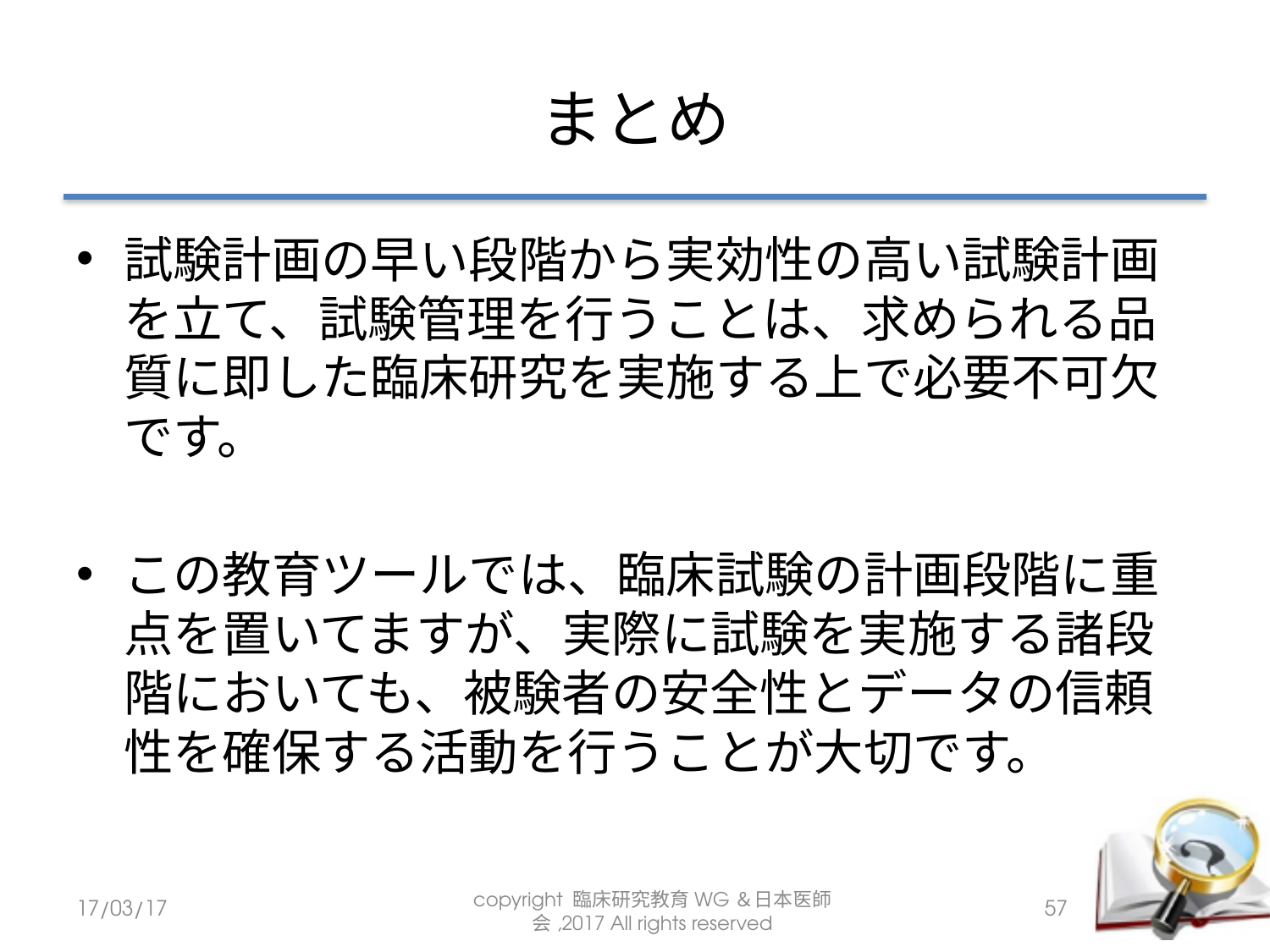

# まとめ
試験計画の早い段階から実効性の高い試験計画を立て、試験管理を行うことは、求められる品質に即した臨床研究を実施する上で必要不可欠です。

この教育ツールでは、臨床試験の計画段階に重点を置いてますが、実際に試験を実施する諸段階においても、被験者の安全性とデータの信頼性を確保する活動を行うことが大切です。

17/03/17
copyright 臨床研究教育WG＆日本医師会,2017 All rights reserved
57